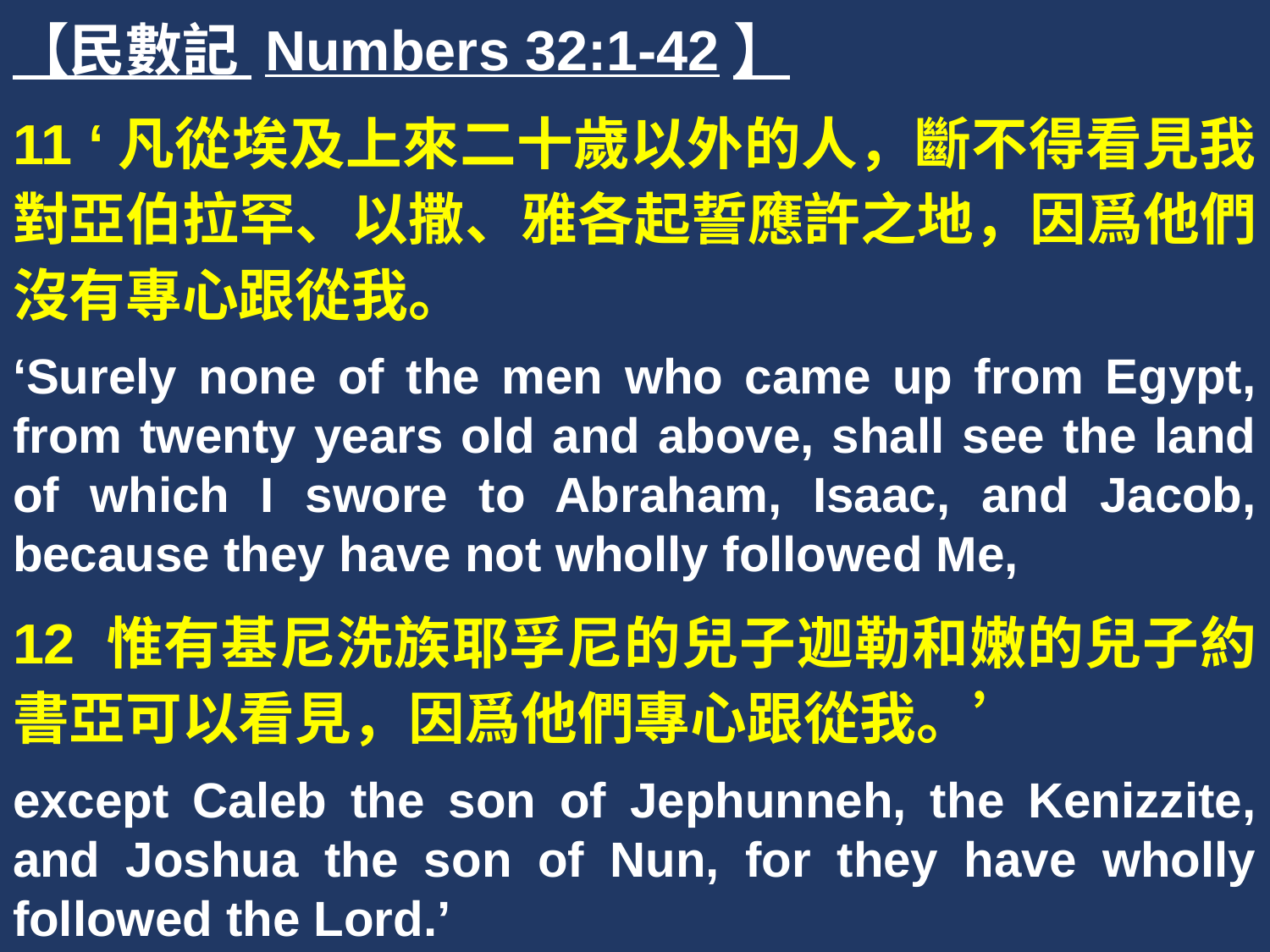

【民數記 Numbers 32:1-42】
11 ‘凡從埃及上來二十歲以外的人，斷不得看見我對亞伯拉罕、以撒、雅各起誓應許之地，因爲他們沒有專心跟從我。
‘Surely none of the men who came up from Egypt, from twenty years old and above, shall see the land of which I swore to Abraham, Isaac, and Jacob, because they have not wholly followed Me,
12 惟有基尼洗族耶孚尼的兒子迦勒和嫩的兒子約書亞可以看見，因爲他們專心跟從我。’
except Caleb the son of Jephunneh, the Kenizzite, and Joshua the son of Nun, for they have wholly followed the Lord.’